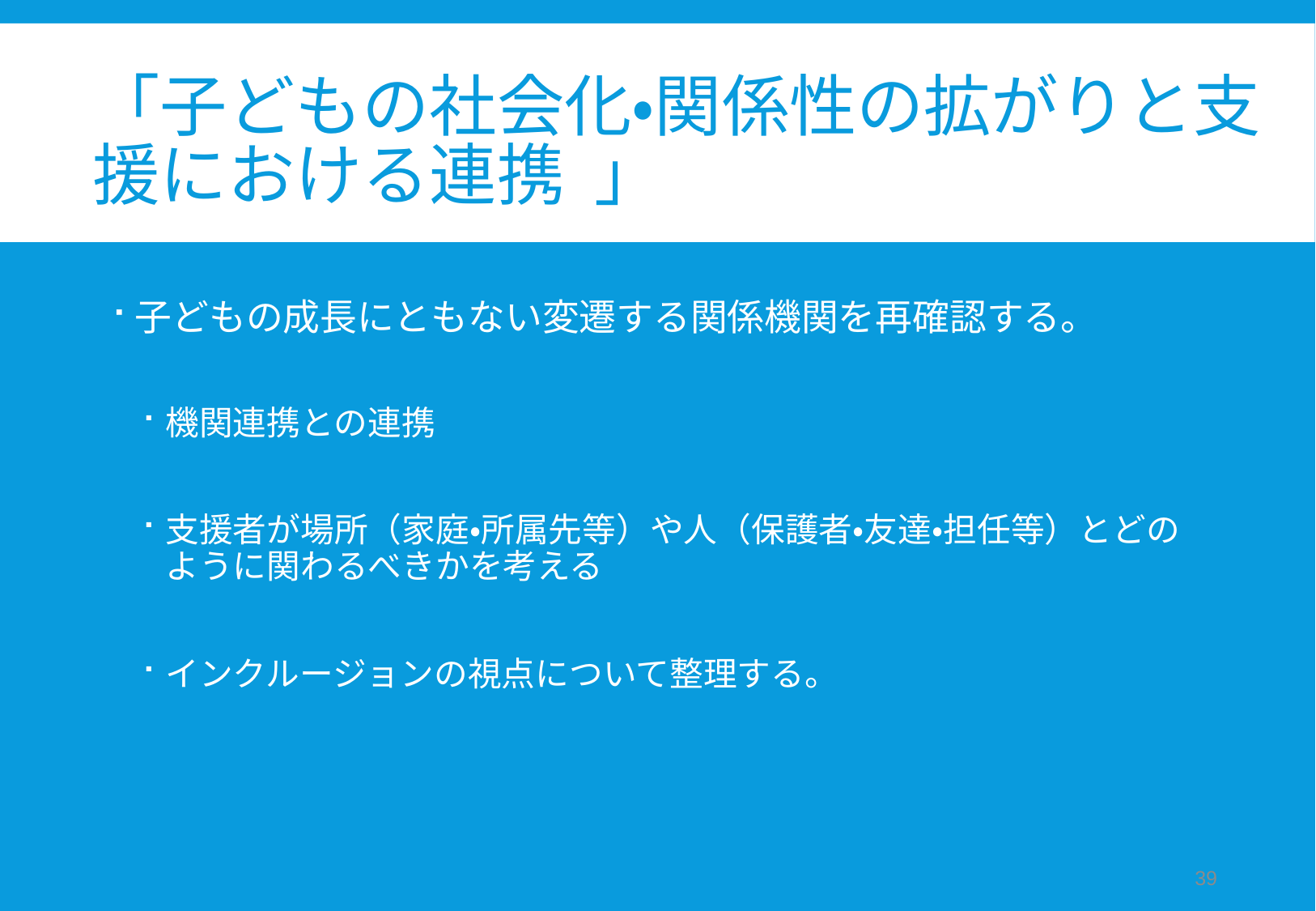

# 「子どもの社会化・関係性の拡がりと支援における連携  」
子どもの成長にともない変遷する関係機関を再確認する。

機関連携との連携

支援者が場所（家庭・所属先等）や人（保護者・友達・担任等）とどのように関わるべきかを考える

インクルージョンの視点について整理する。
39